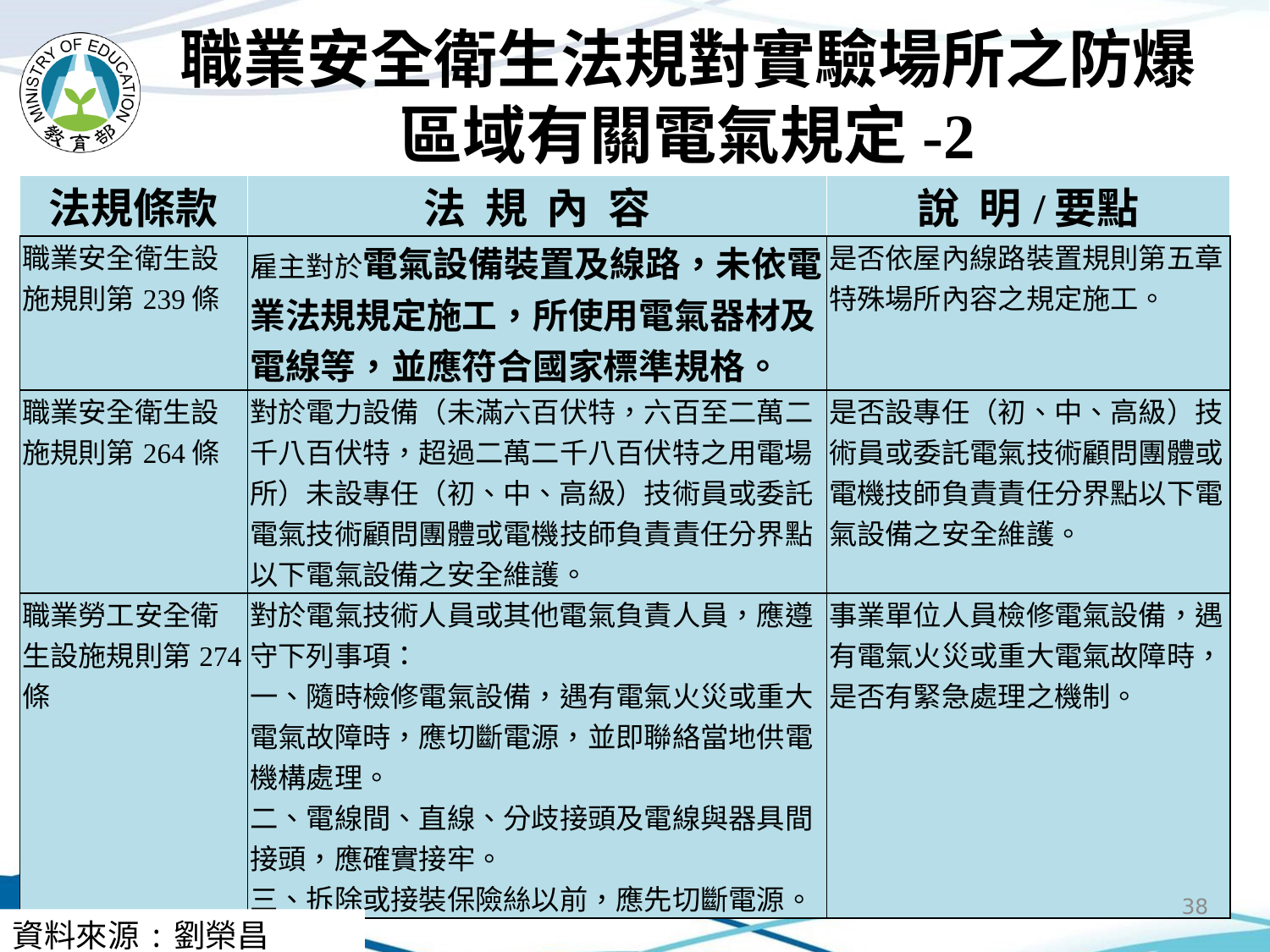

# 職業安全衛生法規對實驗場所之防爆區域有關電氣規定-2
| 法規條款 | 法 規 內 容 | 說 明/要點 |
| --- | --- | --- |
| 職業安全衛生設施規則第239條 | 雇主對於電氣設備裝置及線路，未依電業法規規定施工，所使用電氣器材及電線等，並應符合國家標準規格。 | 是否依屋內線路裝置規則第五章特殊場所內容之規定施工。 |
| 職業安全衛生設施規則第264條 | 對於電力設備（未滿六百伏特，六百至二萬二千八百伏特，超過二萬二千八百伏特之用電場所）未設專任（初、中、高級）技術員或委託電氣技術顧問團體或電機技師負責責任分界點以下電氣設備之安全維護。 | 是否設專任（初、中、高級）技術員或委託電氣技術顧問團體或電機技師負責責任分界點以下電氣設備之安全維護。 |
| 職業勞工安全衛生設施規則第274條 | 對於電氣技術人員或其他電氣負責人員，應遵守下列事項： 一、隨時檢修電氣設備，遇有電氣火災或重大電氣故障時，應切斷電源，並即聯絡當地供電機構處理。 二、電線間、直線、分歧接頭及電線與器具間接頭，應確實接牢。 三、拆除或接裝保險絲以前，應先切斷電源。 | 事業單位人員檢修電氣設備，遇有電氣火災或重大電氣故障時，是否有緊急處理之機制。 |
38
資料來源:劉榮昌